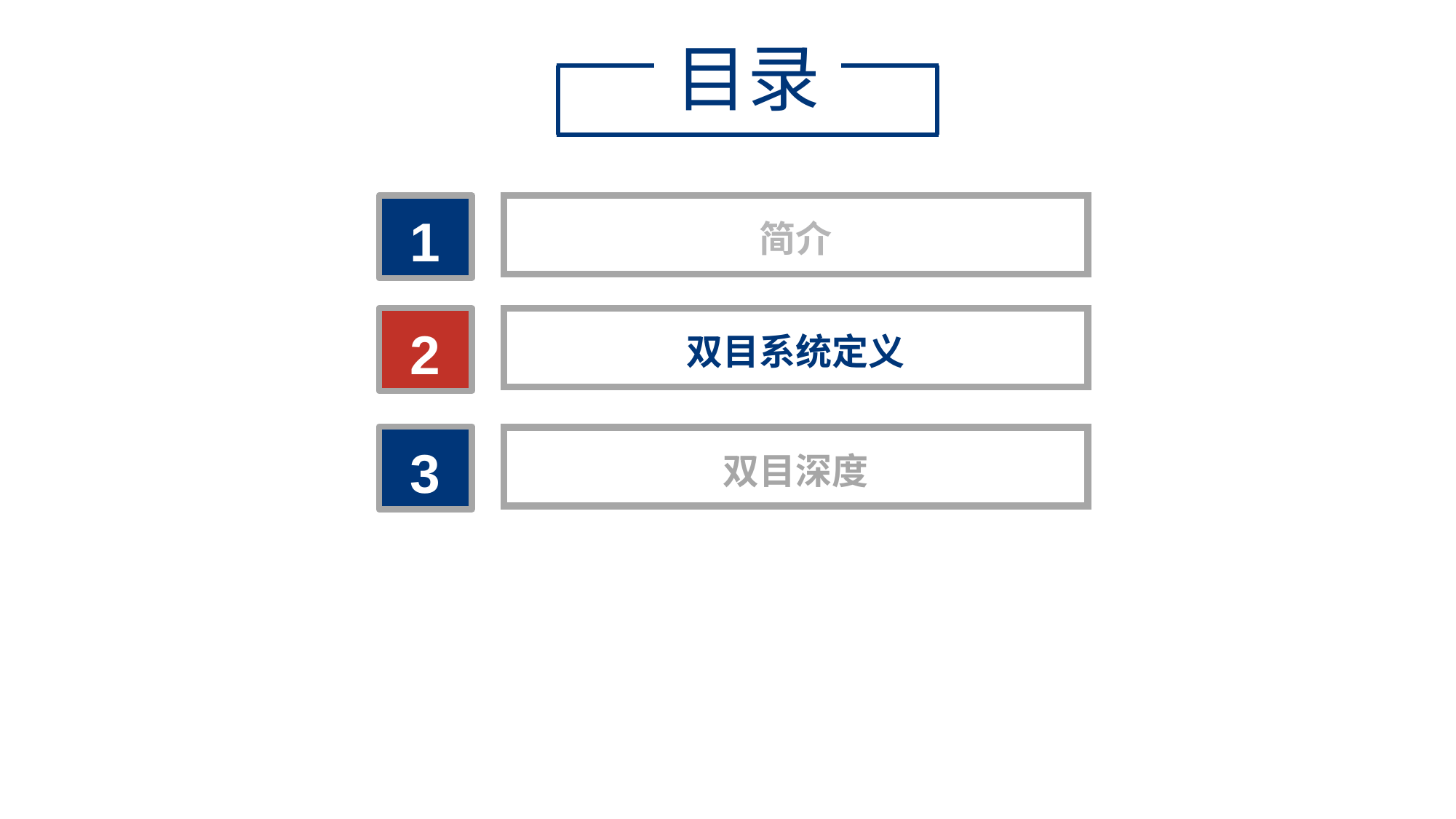

目录
1

简介
2

双目系统定义
3

双目深度